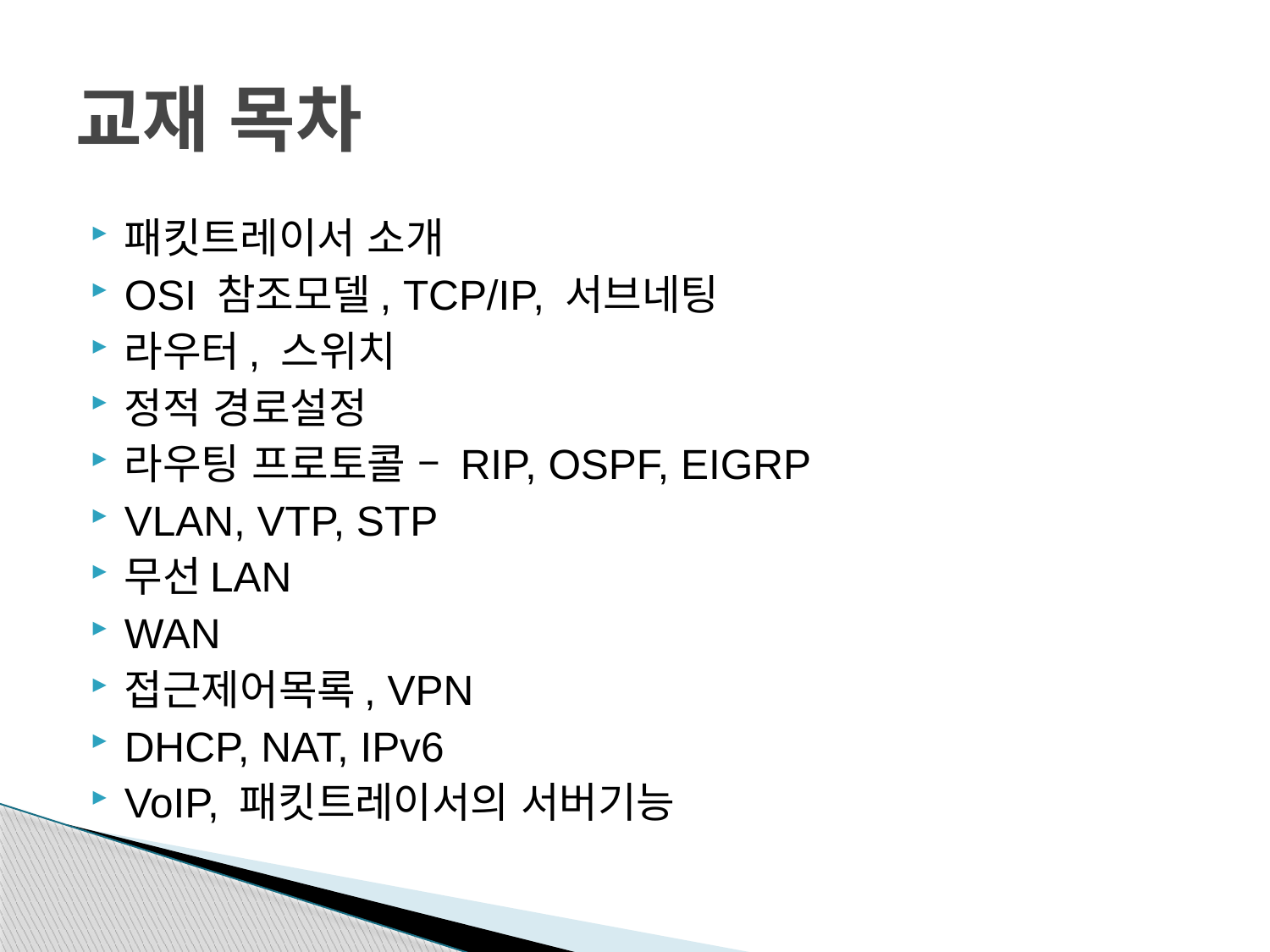

# 교재 목차
패킷트레이서 소개
OSI 참조모델, TCP/IP, 서브네팅
라우터, 스위치
정적 경로설정
라우팅 프로토콜 – RIP, OSPF, EIGRP
VLAN, VTP, STP
무선LAN
WAN
접근제어목록, VPN
DHCP, NAT, IPv6
VoIP, 패킷트레이서의 서버기능